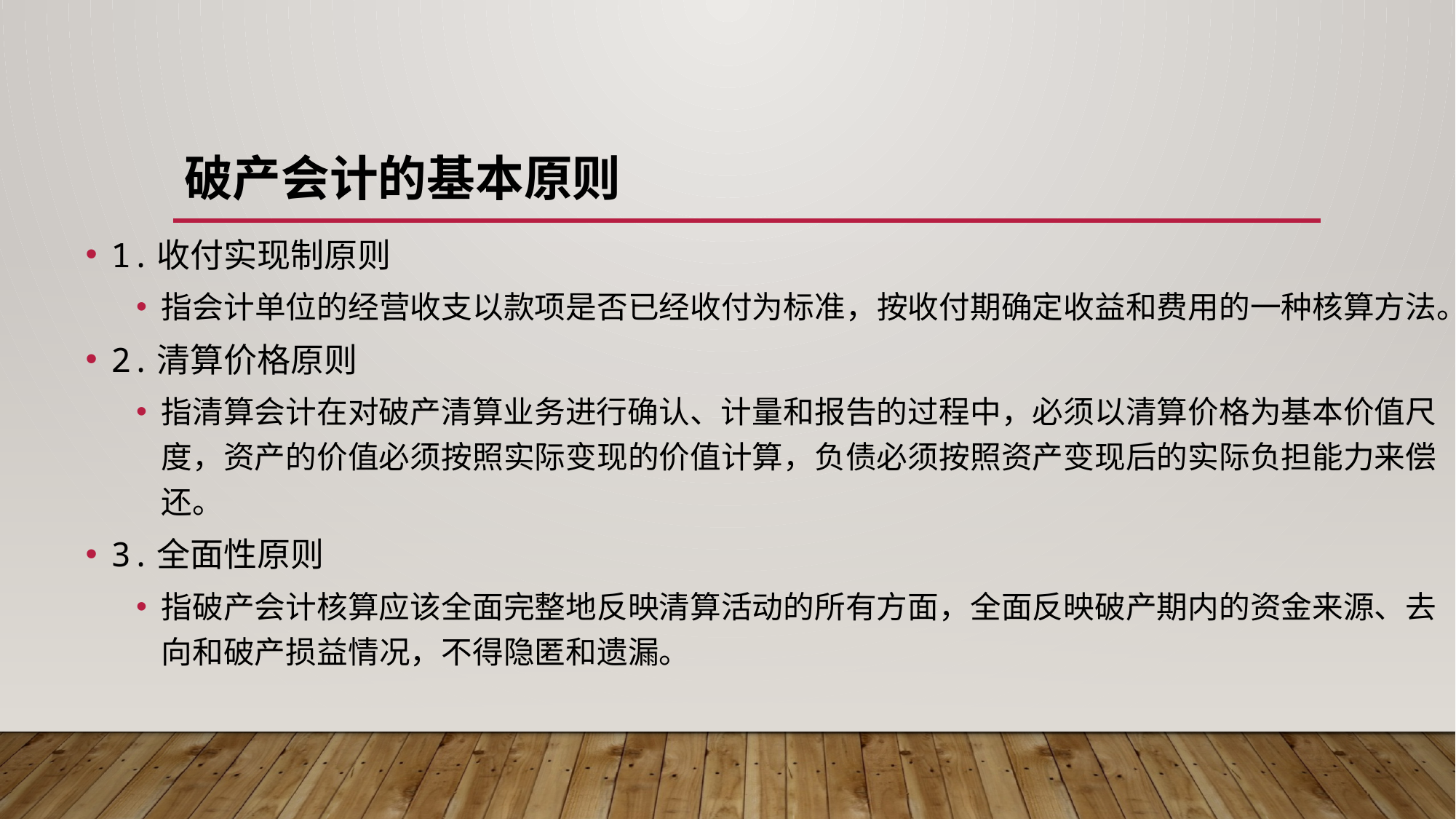

# 破产会计的基本原则
1.收付实现制原则
指会计单位的经营收支以款项是否已经收付为标准，按收付期确定收益和费用的一种核算方法。
2.清算价格原则
指清算会计在对破产清算业务进行确认、计量和报告的过程中，必须以清算价格为基本价值尺度，资产的价值必须按照实际变现的价值计算，负债必须按照资产变现后的实际负担能力来偿还。
3.全面性原则
指破产会计核算应该全面完整地反映清算活动的所有方面，全面反映破产期内的资金来源、去向和破产损益情况，不得隐匿和遗漏。